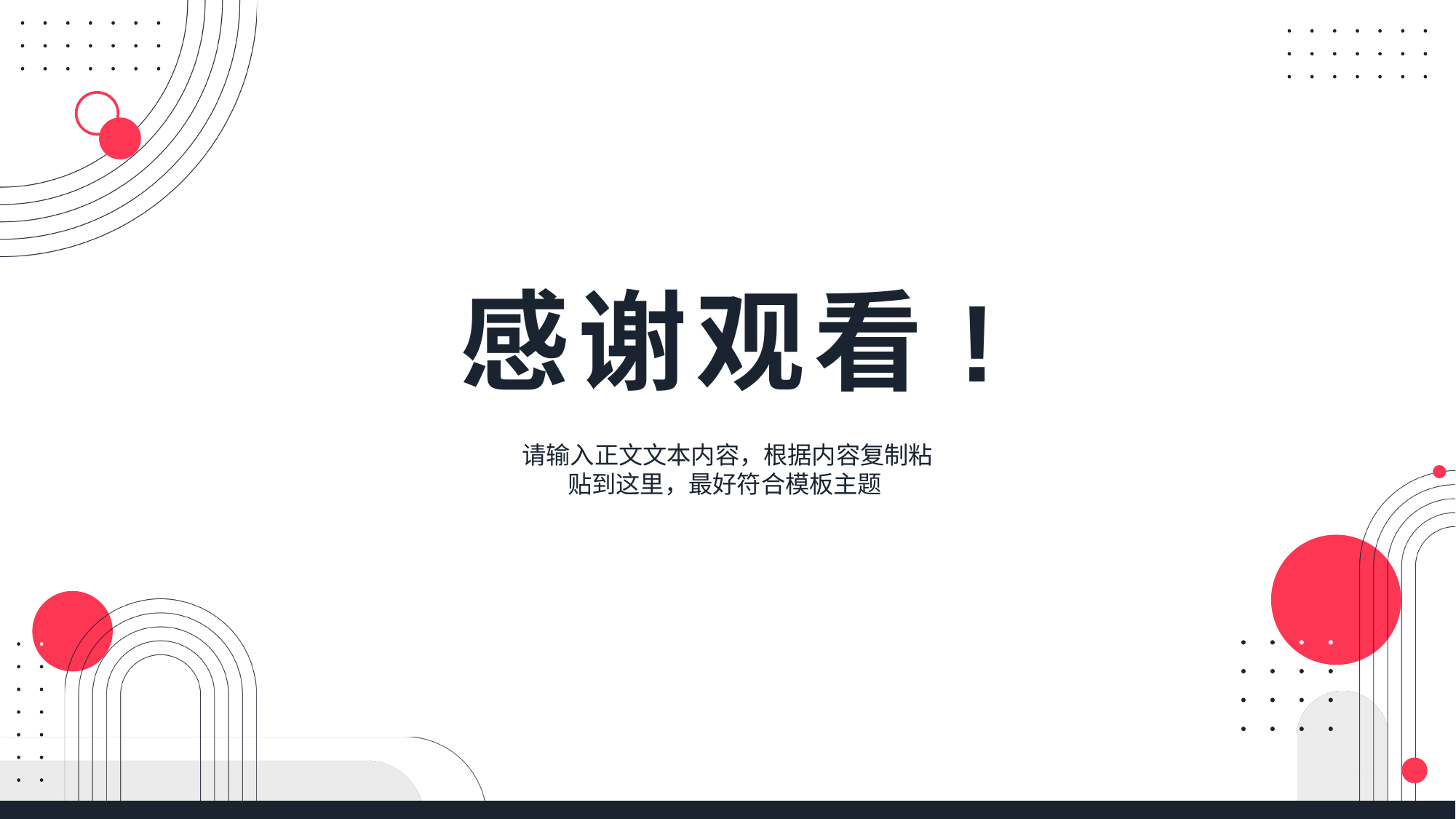

感谢观看!
请输入正文文本内容，根据内容复制粘贴到这里，最好符合模板主题